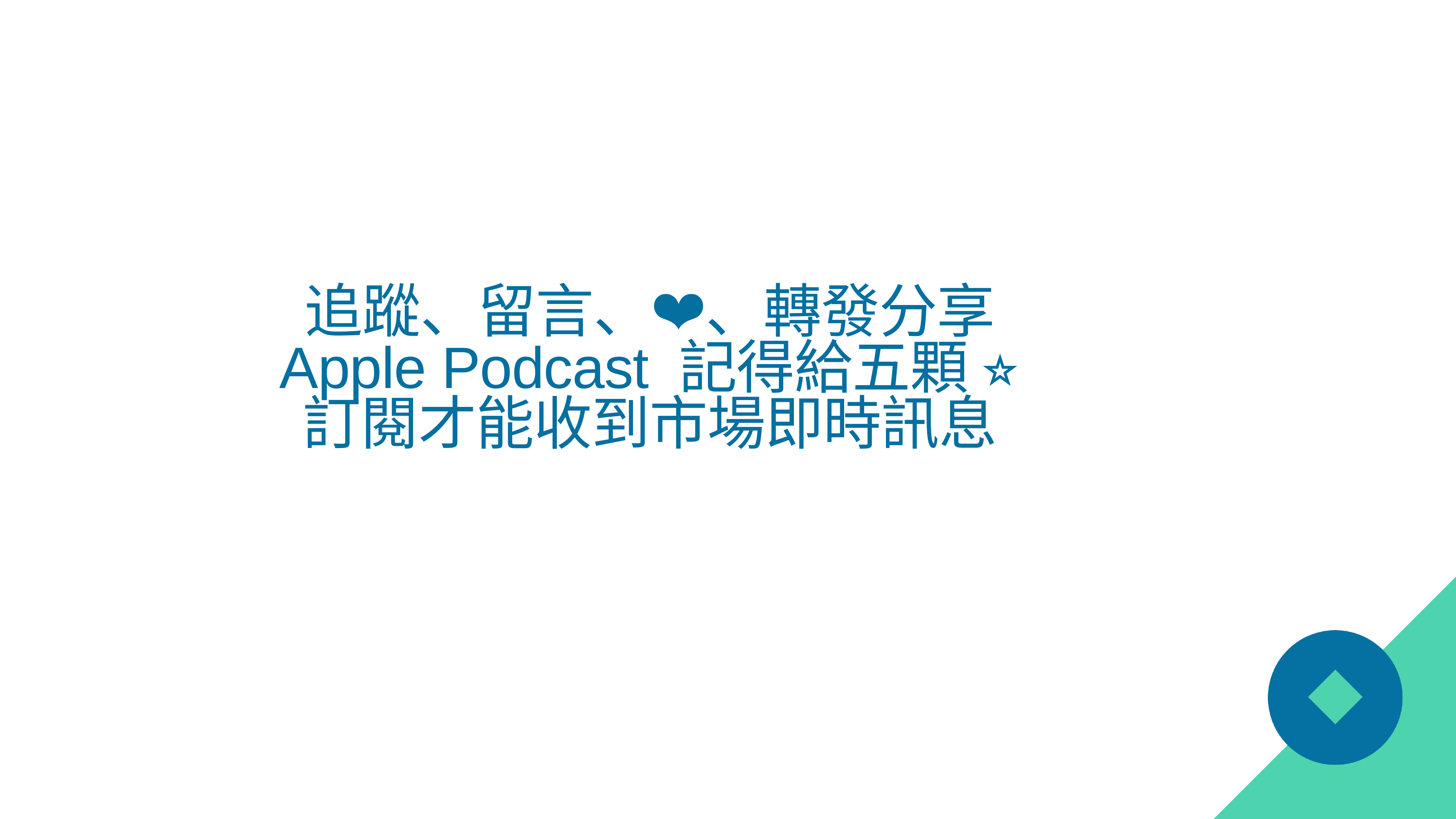

# 追蹤、留言、❤️、轉發分享
Apple Podcast 記得給五顆 ⭐️
訂閱才能收到市場即時訊息